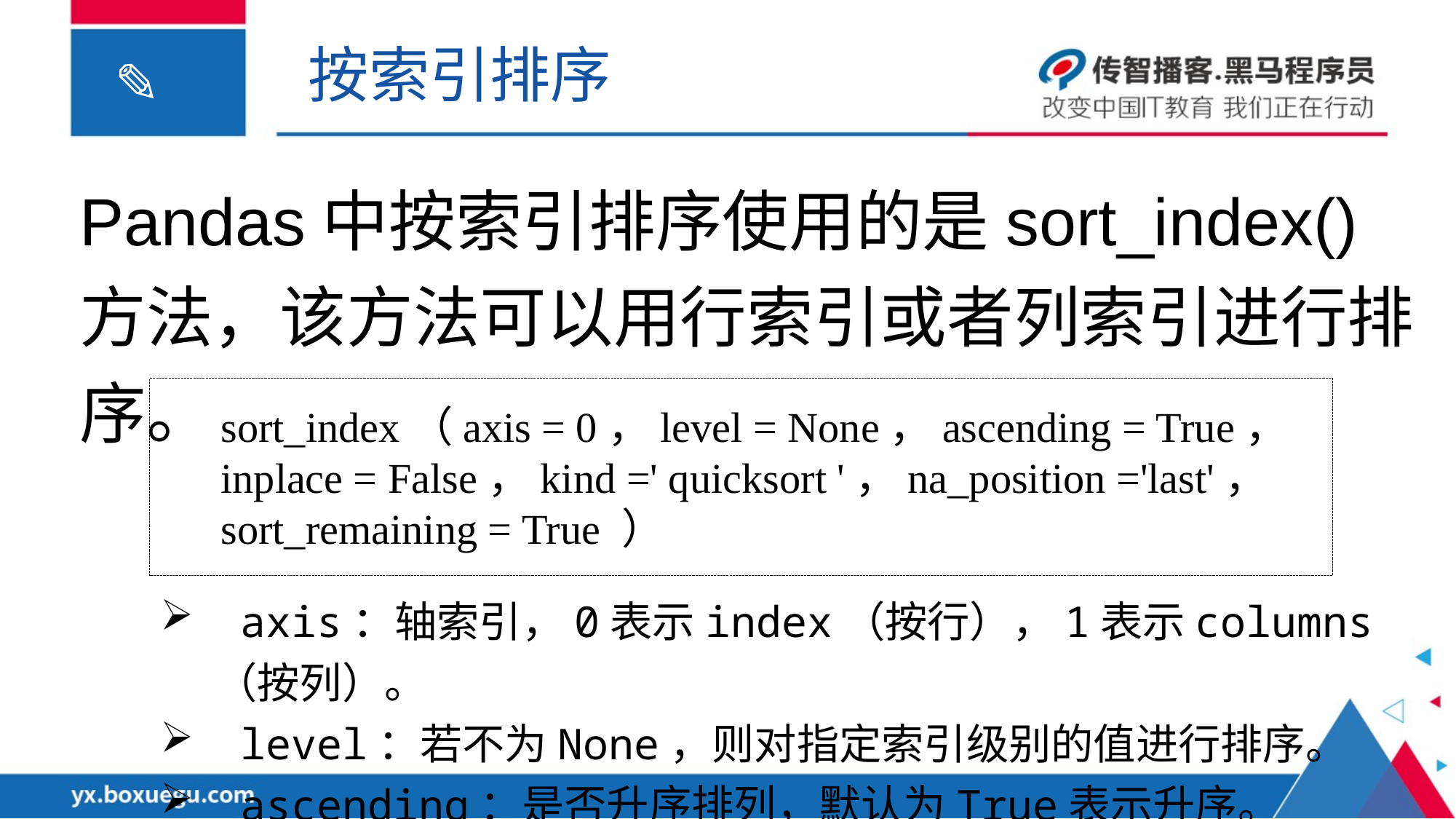

按索引排序
Pandas中按索引排序使用的是sort_index()方法，该方法可以用行索引或者列索引进行排序。

sort_index（axis = 0，level = None，ascending = True，inplace = False，kind =' quicksort '，na_position ='last'，sort_remaining = True ）
 axis：轴索引，0表示index（按行），1表示columns（按列）。
 level：若不为None，则对指定索引级别的值进行排序。
 ascending：是否升序排列，默认为True表示升序。